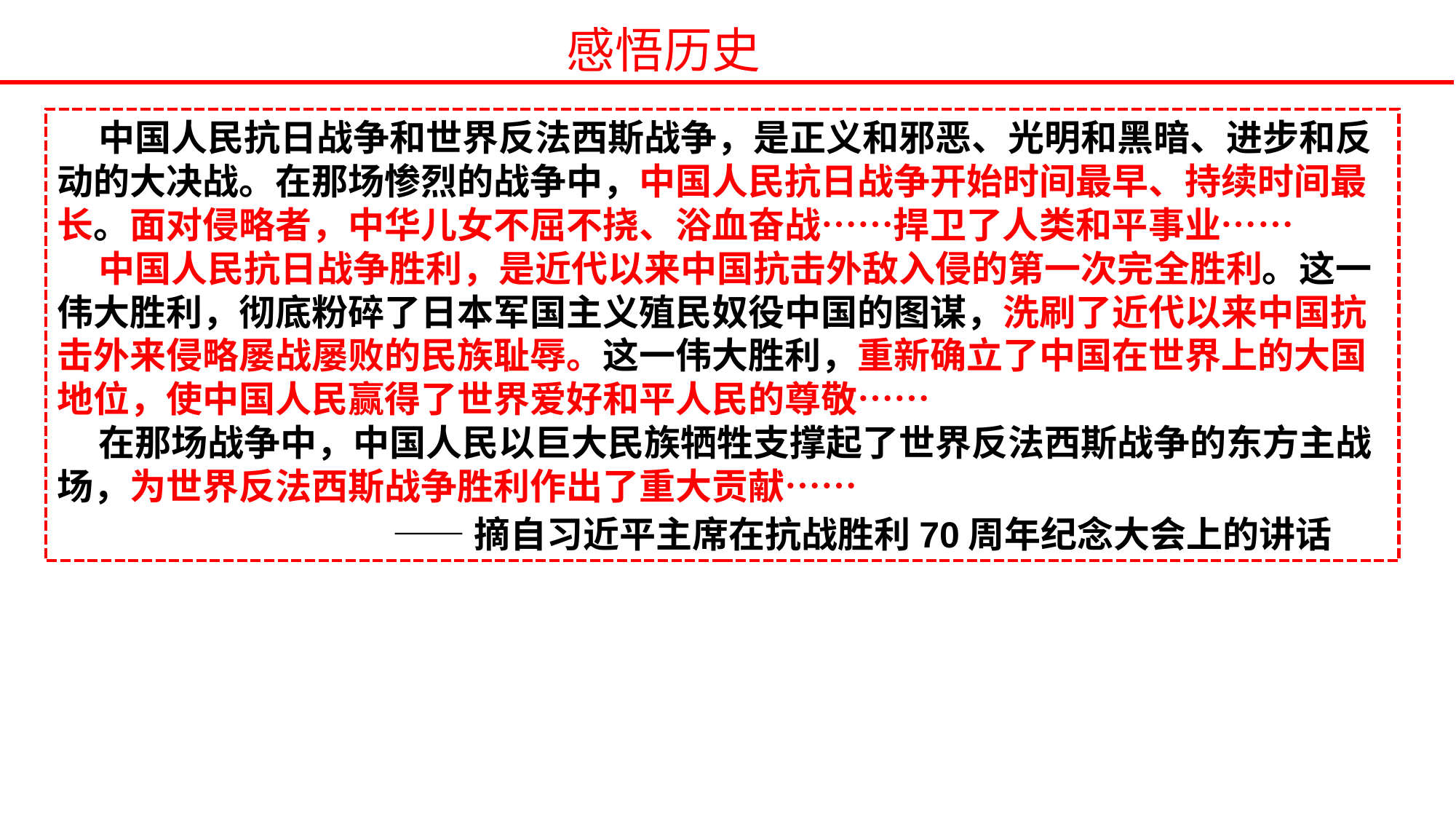

感悟历史
    中国人民抗日战争和世界反法西斯战争，是正义和邪恶、光明和黑暗、进步和反动的大决战。在那场惨烈的战争中，中国人民抗日战争开始时间最早、持续时间最长。面对侵略者，中华儿女不屈不挠、浴血奋战……捍卫了人类和平事业……
    中国人民抗日战争胜利，是近代以来中国抗击外敌入侵的第一次完全胜利。这一伟大胜利，彻底粉碎了日本军国主义殖民奴役中国的图谋，洗刷了近代以来中国抗击外来侵略屡战屡败的民族耻辱。这一伟大胜利，重新确立了中国在世界上的大国地位，使中国人民赢得了世界爱好和平人民的尊敬……
    在那场战争中，中国人民以巨大民族牺牲支撑起了世界反法西斯战争的东方主战场，为世界反法西斯战争胜利作出了重大贡献……
                                         ——摘自习近平主席在抗战胜利70周年纪念大会上的讲话